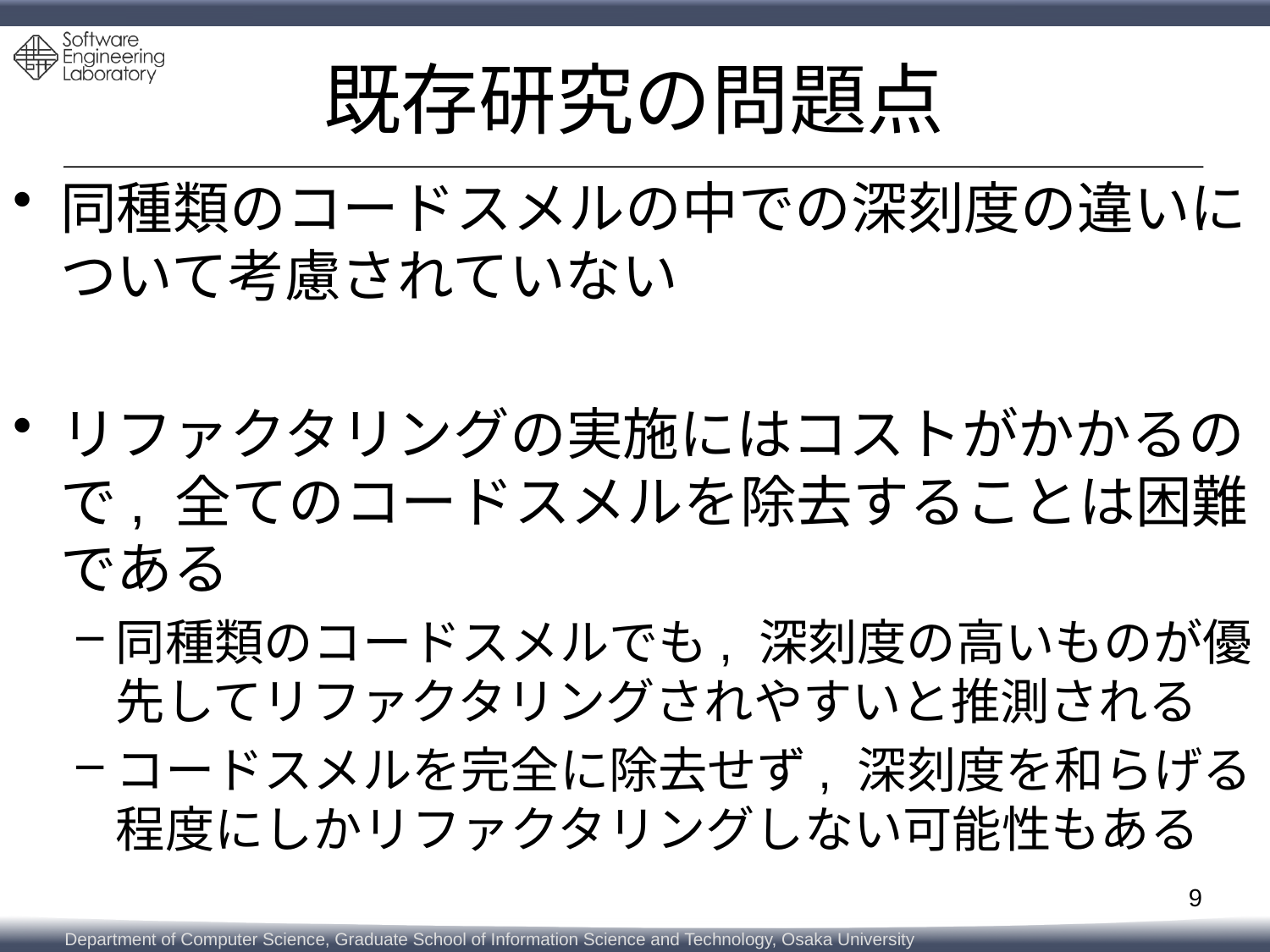

# 既存研究の問題点
同種類のコードスメルの中での深刻度の違いについて考慮されていない

リファクタリングの実施にはコストがかかるので, 全てのコードスメルを除去することは困難である
同種類のコードスメルでも, 深刻度の高いものが優先してリファクタリングされやすいと推測される
コードスメルを完全に除去せず, 深刻度を和らげる程度にしかリファクタリングしない可能性もある
9